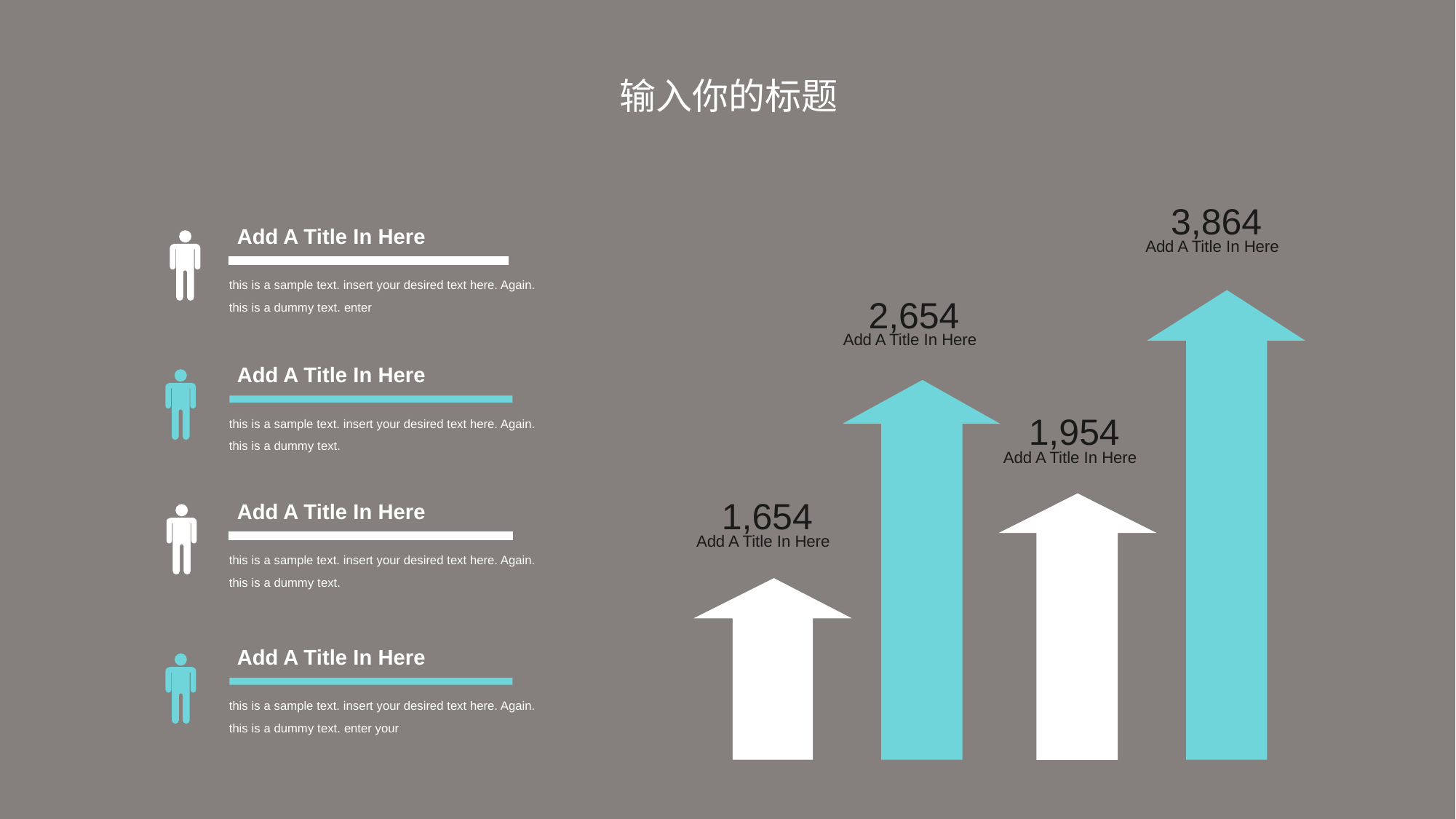

输入你的标题
3,864
Add A Title In Here
Add A Title In Here
this is a sample text. insert your desired text here. Again. this is a dummy text. enter

2,654
Add A Title In Here

Add A Title In Here
this is a sample text. insert your desired text here. Again. this is a dummy text.

1,954
Add A Title In Here
1,654
Add A Title In Here

Add A Title In Here
this is a sample text. insert your desired text here. Again. this is a dummy text.

Add A Title In Here
this is a sample text. insert your desired text here. Again. this is a dummy text. enter your